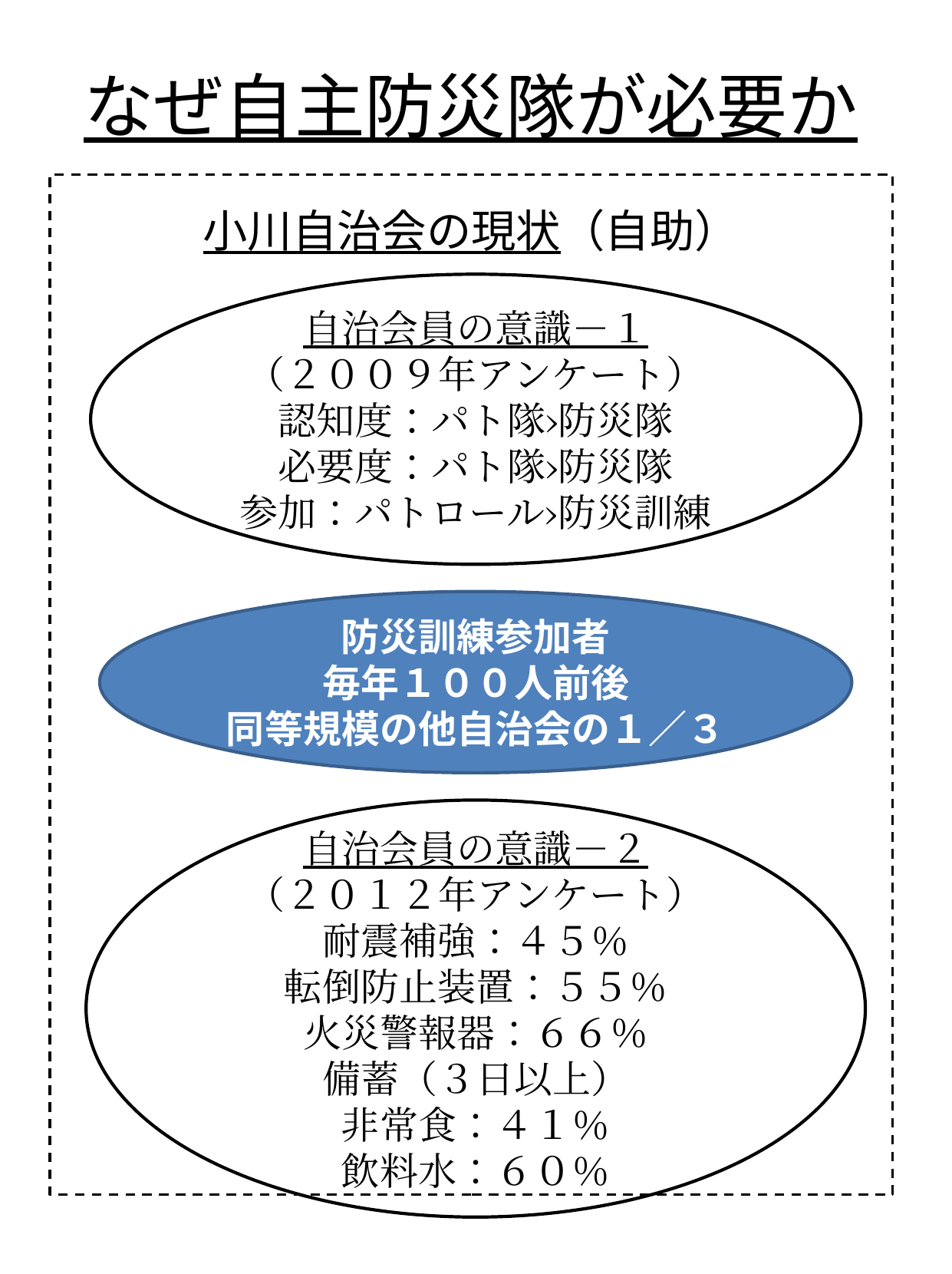

なぜ自主防災隊が必要か

小川自治会の現状（自助）

自治会員の意識－１
（２００９年アンケート）
認知度：パト隊›防災隊
必要度：パト隊›防災隊
参加：パトロール›防災訓練
防災訓練参加者
毎年１００人前後
同等規模の他自治会の１／３
自治会員の意識－２
（２０１２年アンケート）
耐震補強：４５％
転倒防止装置：５５％
火災警報器：６６％
備蓄（３日以上）
非常食：４１％
飲料水：６０％